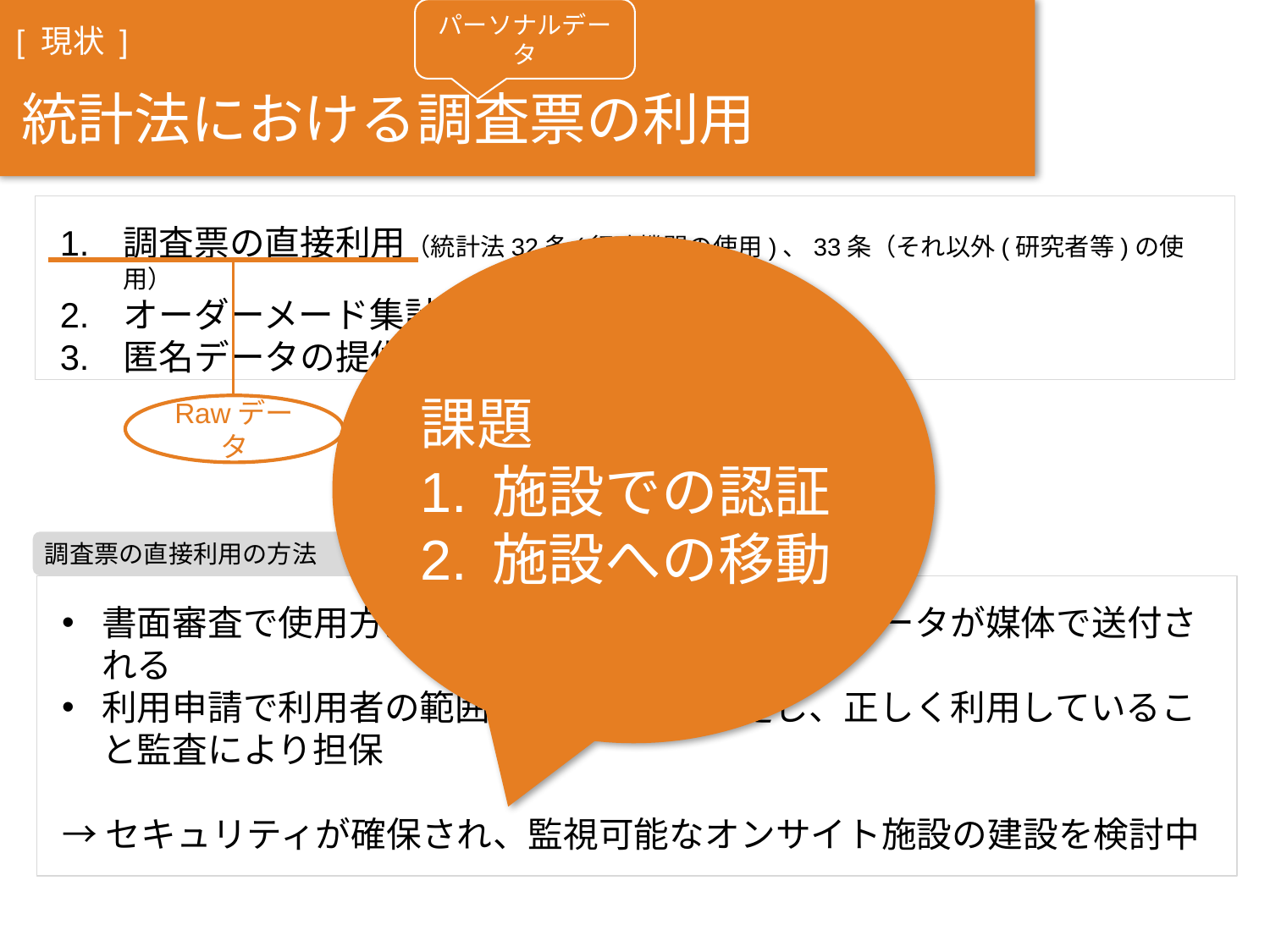

統計法における調査票の利用
[ 現状 ]
パーソナルデータ
調査票の直接利用（統計法32条(行政機関の使用)、33条（それ以外(研究者等)の使用）
オーダーメード集計（統計法34条）
匿名データの提供（統計法35・36条）
課題
施設での認証
施設への移動
Rawデータ
イノベーションの種
調査票の直接利用の方法
書面審査で使用方法等を審査し、承認されればデータが媒体で送付される
利用申請で利用者の範囲や利用場所を特定し、正しく利用していること監査により担保

→セキュリティが確保され、監視可能なオンサイト施設の建設を検討中